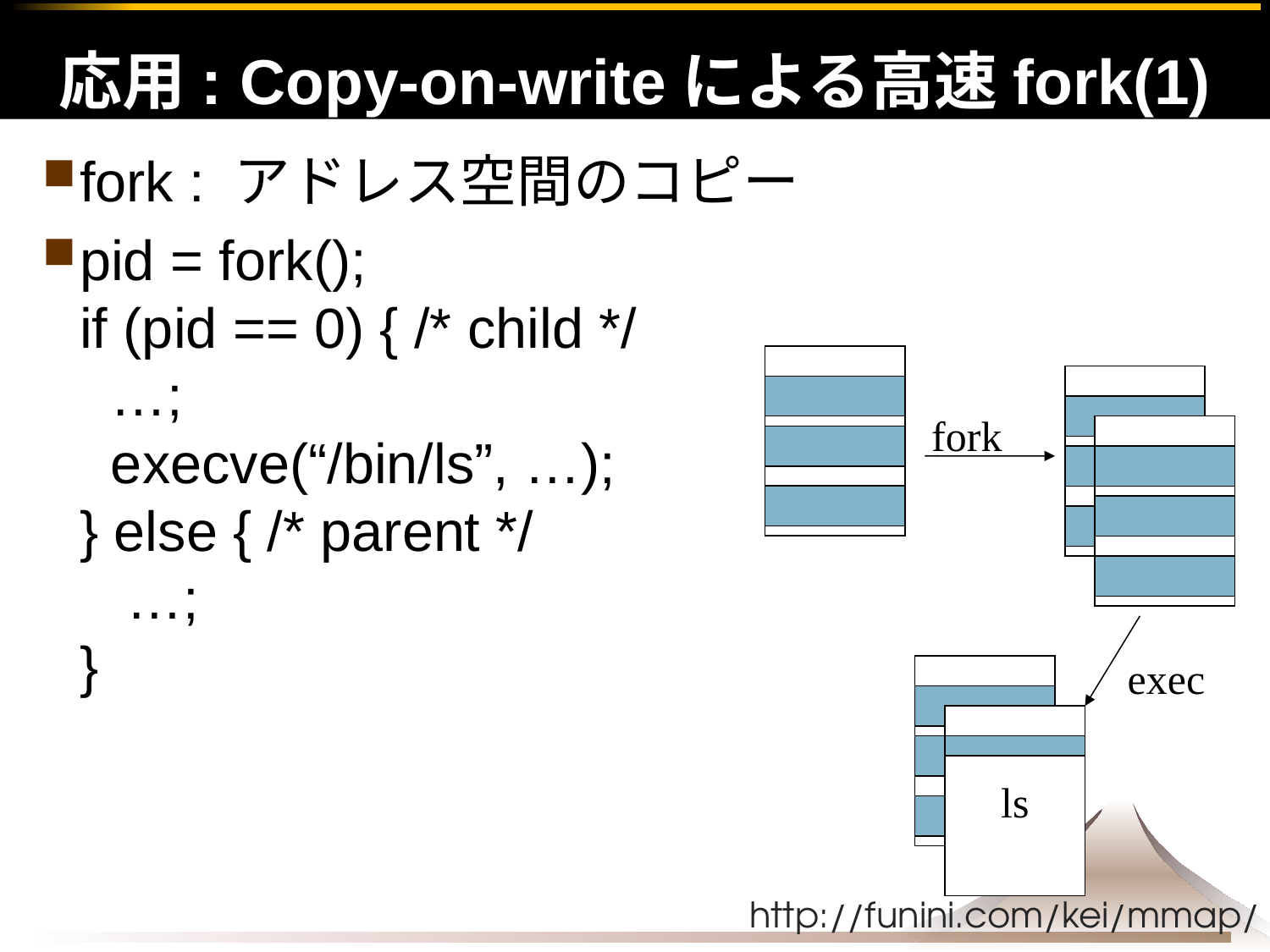

# 応用: Copy-on-writeによる高速fork(1)
fork : アドレス空間のコピー
pid = fork();
if (pid == 0) { /* child */
  …;
  execve(“/bin/ls”, …);
} else { /* parent */
   …;
}

fork

exec

ls